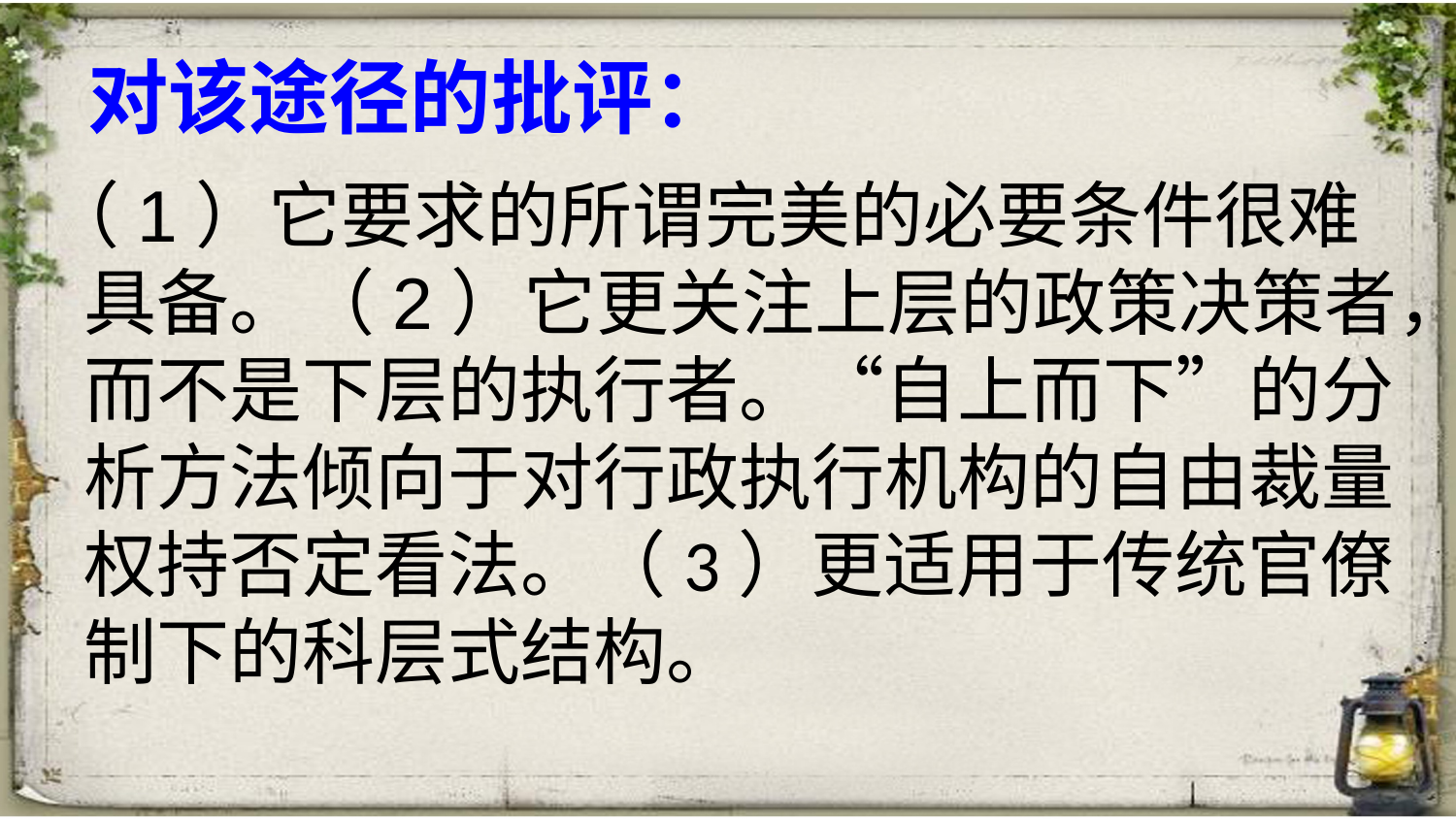

# 对该途径的批评：
（1）它要求的所谓完美的必要条件很难具备。（2）它更关注上层的政策决策者，而不是下层的执行者。“自上而下”的分析方法倾向于对行政执行机构的自由裁量权持否定看法。（3）更适用于传统官僚制下的科层式结构。